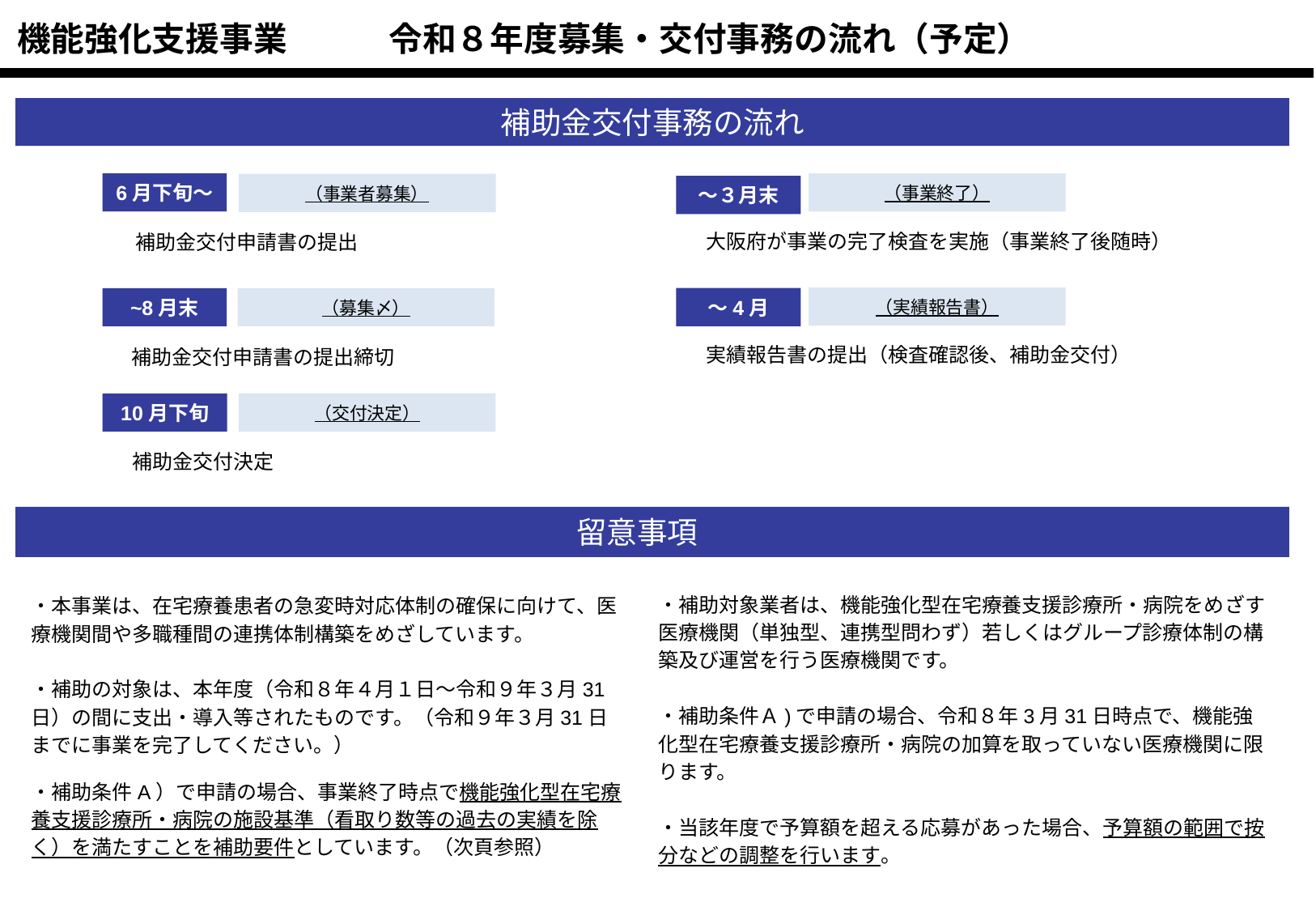

機能強化支援事業　　　令和８年度募集・交付事務の流れ（予定）
補助金交付事務の流れ
6月下旬～
（事業終了）
（事業者募集）
～３月末
大阪府が事業の完了検査を実施（事業終了後随時）
補助金交付申請書の提出
（実績報告書）
～4月
~8月末
（募集〆）
実績報告書の提出（検査確認後、補助金交付）
補助金交付申請書の提出締切
（交付決定）
10月下旬
補助金交付決定

留意事項
・本事業は、在宅療養患者の急変時対応体制の確保に向けて、医療機関間や多職種間の連携体制構築をめざしています。

・補助の対象は、本年度（令和８年４月１日～令和９年３月31日）の間に支出・導入等されたものです。（令和９年３月31日までに事業を完了してください。）

・補助条件A）で申請の場合、事業終了時点で機能強化型在宅療養支援診療所・病院の施設基準（看取り数等の過去の実績を除く）を満たすことを補助要件としています。（次頁参照）
・補助対象業者は、機能強化型在宅療養支援診療所・病院をめざす医療機関（単独型、連携型問わず）若しくはグループ診療体制の構築及び運営を行う医療機関です。

・補助条件Ａ)で申請の場合、令和８年3月31日時点で、機能強化型在宅療養支援診療所・病院の加算を取っていない医療機関に限ります。

・当該年度で予算額を超える応募があった場合、予算額の範囲で按分などの調整を行います。